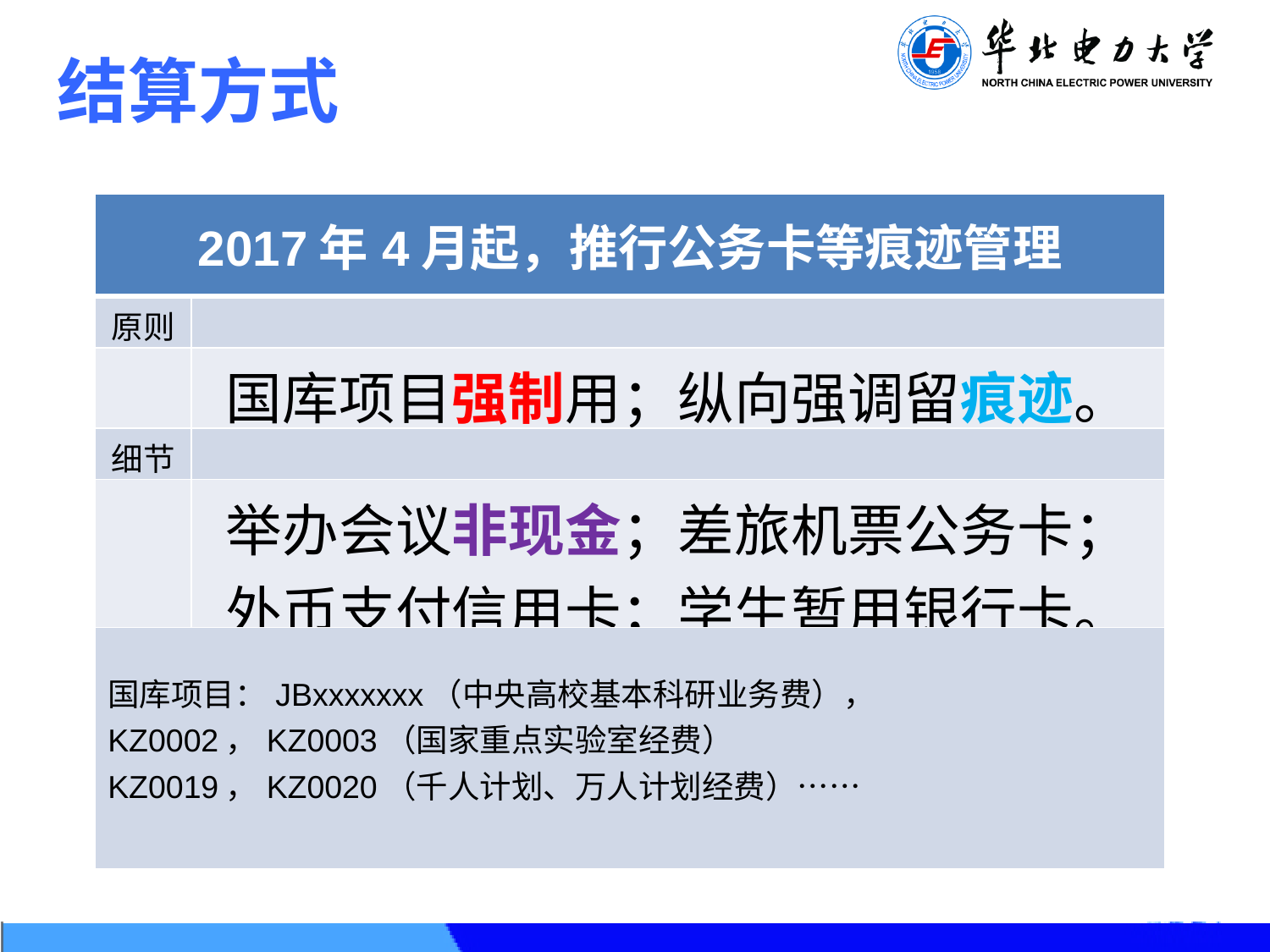

结算方式
| 2017年4月起，推行公务卡等痕迹管理 |  |
| --- | --- |
| 原则 |  |
|  | 国库项目强制用；纵向强调留痕迹。 |
| 细节 |  |
|  | 举办会议非现金；差旅机票公务卡； 外币支付信用卡；学生暂用银行卡。 |
| 国库项目：JBxxxxxxx（中央高校基本科研业务费）， KZ0002，KZ0003（国家重点实验室经费） KZ0019，KZ0020（千人计划、万人计划经费）…… |  |